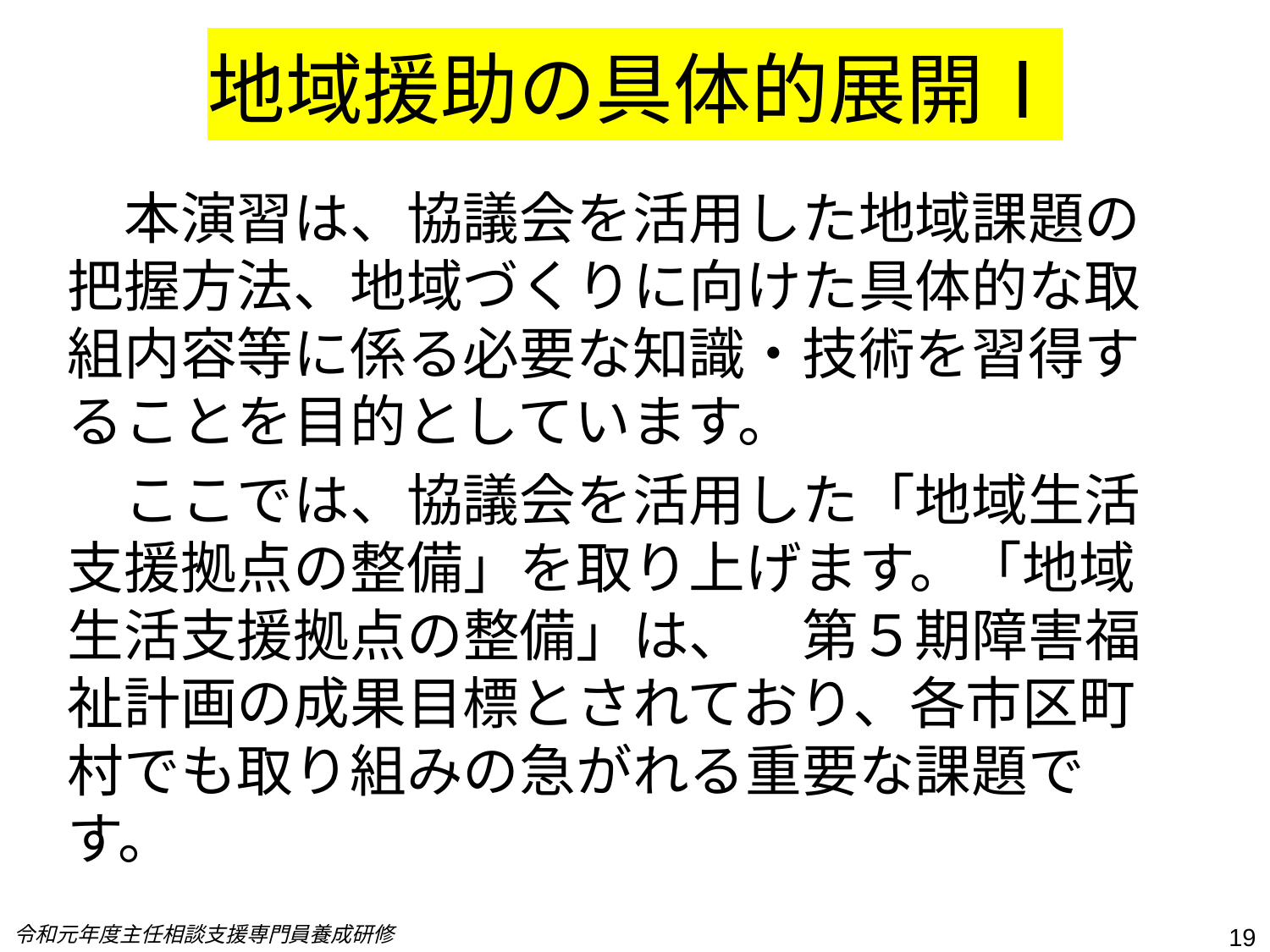

# 地域援助の具体的展開Ⅰ
　本演習は、協議会を活用した地域課題の把握方法、地域づくりに向けた具体的な取組内容等に係る必要な知識・技術を習得することを目的としています。
　ここでは、協議会を活用した「地域生活支援拠点の整備」を取り上げます。「地域生活支援拠点の整備」は、　第５期障害福祉計画の成果目標とされており、各市区町村でも取り組みの急がれる重要な課題です。

令和元年度主任相談支援専門員養成研修
19